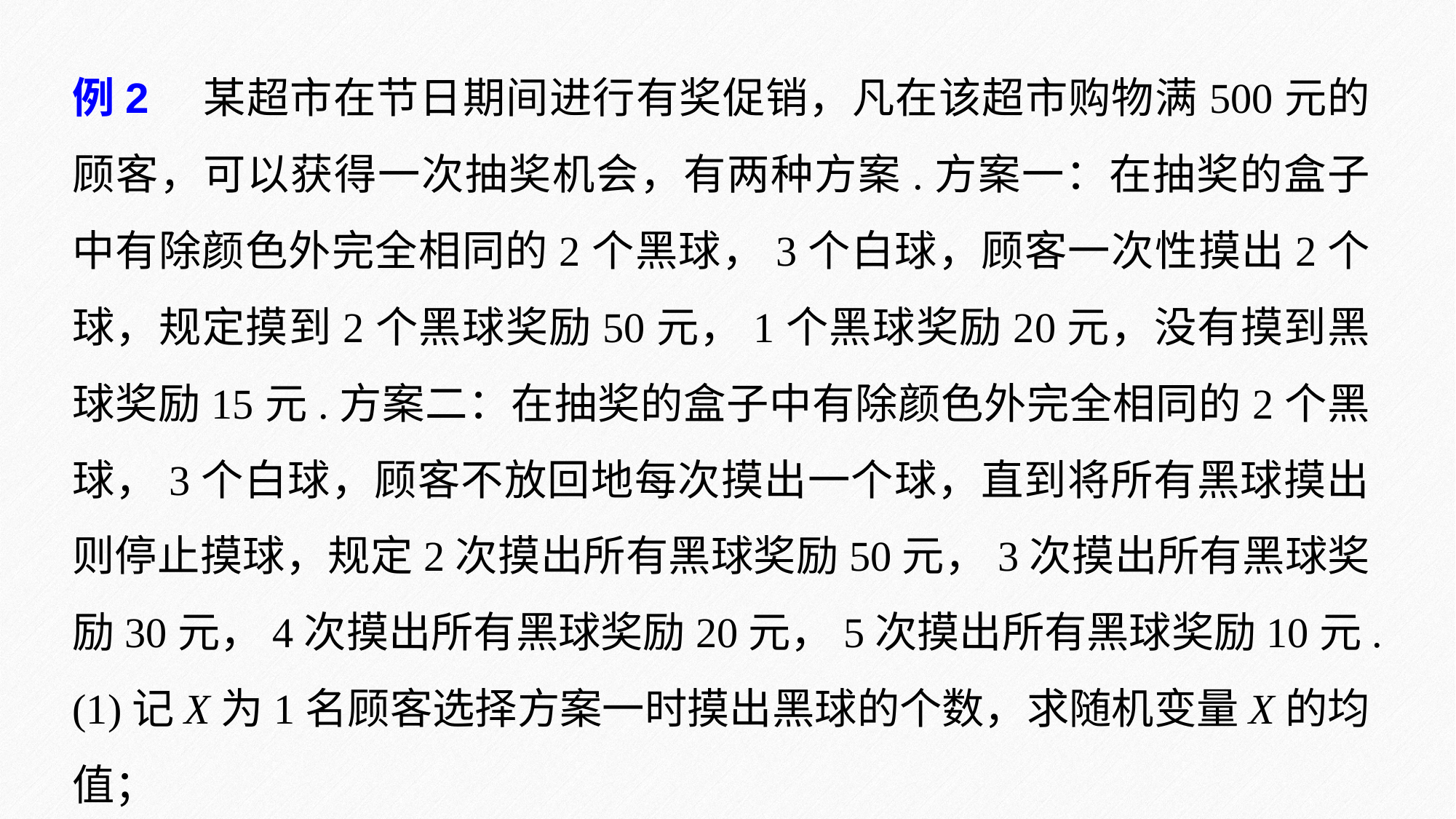

例2　某超市在节日期间进行有奖促销，凡在该超市购物满500元的顾客，可以获得一次抽奖机会，有两种方案.方案一：在抽奖的盒子中有除颜色外完全相同的2个黑球，3个白球，顾客一次性摸出2个球，规定摸到2个黑球奖励50元，1个黑球奖励20元，没有摸到黑球奖励15元.方案二：在抽奖的盒子中有除颜色外完全相同的2个黑球，3个白球，顾客不放回地每次摸出一个球，直到将所有黑球摸出则停止摸球，规定2次摸出所有黑球奖励50元，3次摸出所有黑球奖励30元，4次摸出所有黑球奖励20元，5次摸出所有黑球奖励10元.
(1)记X为1名顾客选择方案一时摸出黑球的个数，求随机变量X的均值；